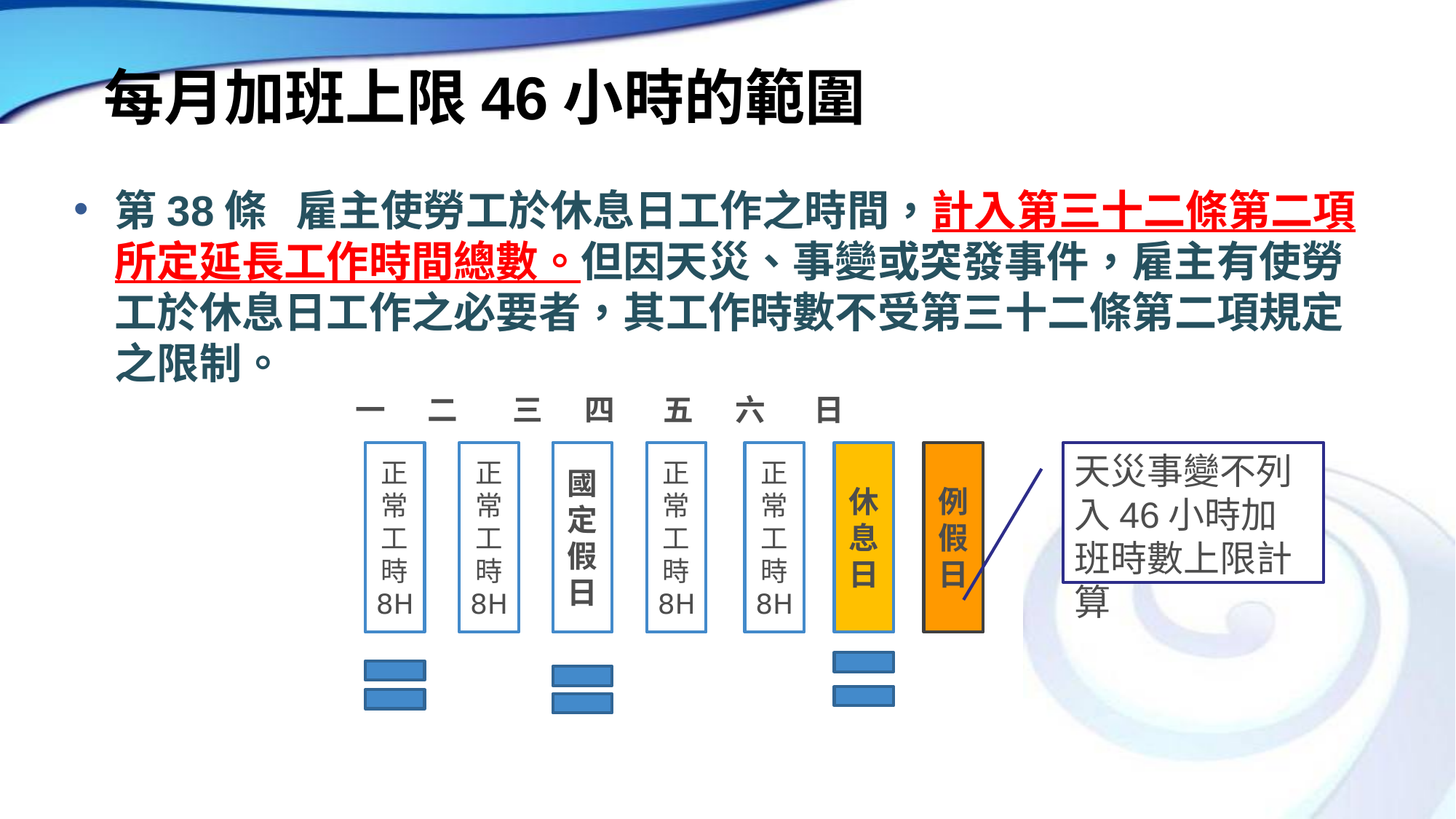

# 每月加班上限46小時的範圍
第38條   雇主使勞工於休息日工作之時間，計入第三十二條第二項所定延長工作時間總數。但因天災、事變或突發事件，雇主有使勞工於休息日工作之必要者，其工作時數不受第三十二條第二項規定之限制。

一      二        三      四       五      六       日
正常工時
8H
正常工時
8H
國定假日
正常工時
8H
正常工時
8H
休息日
例假日
天災事變不列入46小時加班時數上限計算